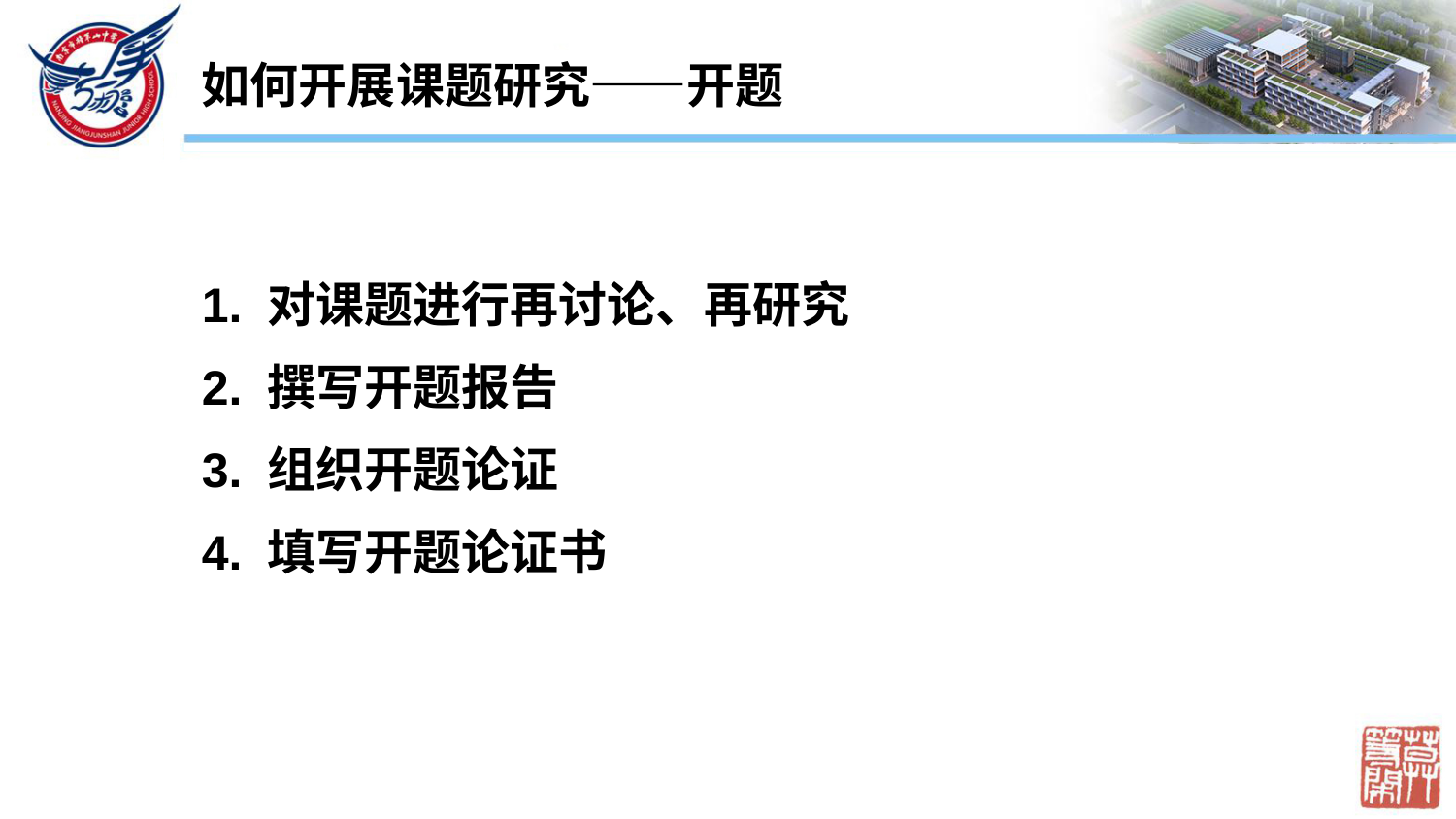

如何开展课题研究——开题
1. 对课题进行再讨论、再研究
2. 撰写开题报告
3. 组织开题论证
4. 填写开题论证书